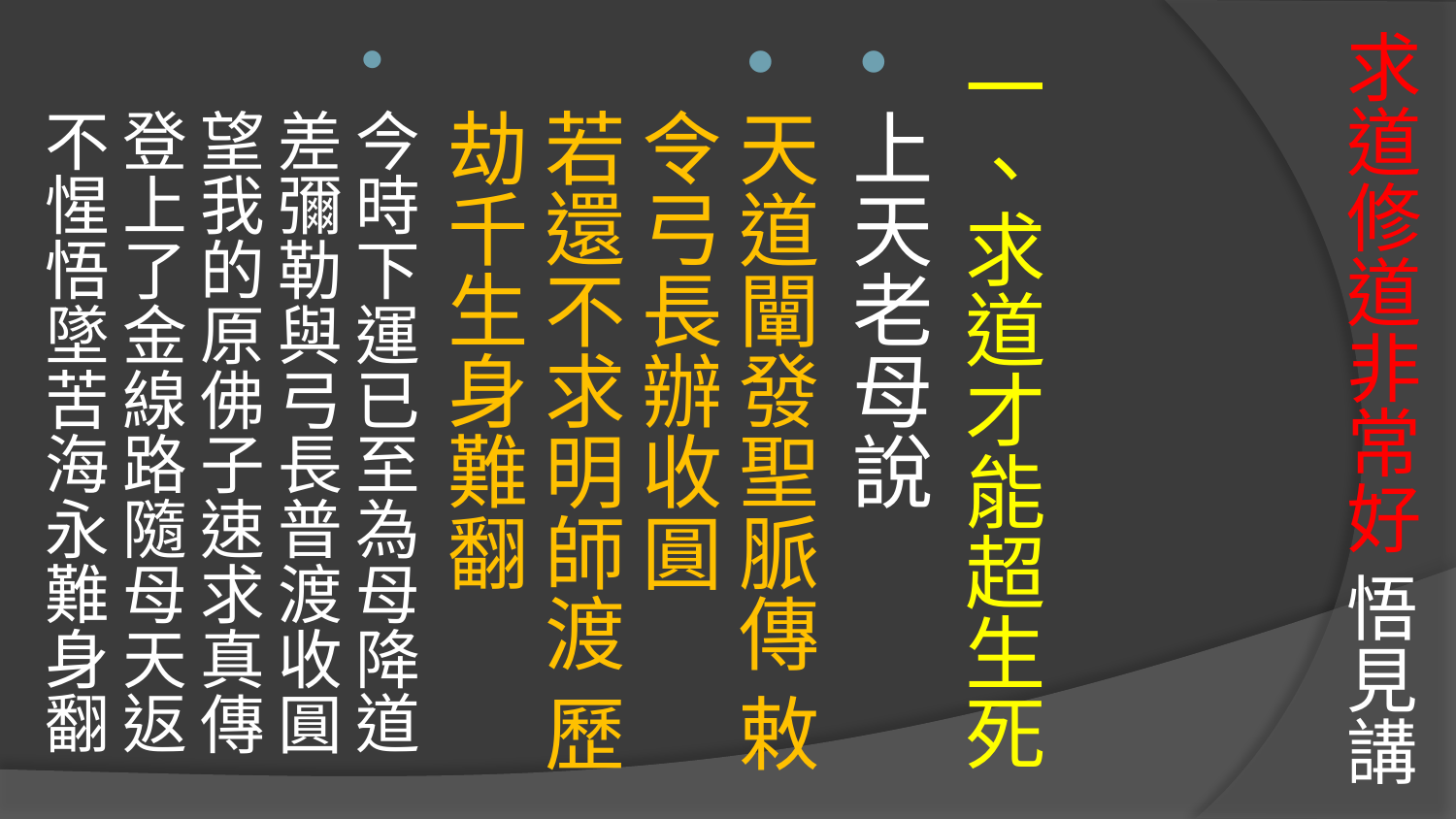

# 求道修道非常好 悟見講
一、求道才能超生死
上天老母說
天道闡發聖脈傳 敕令弓長辦收圓
若還不求明師渡 歷劫千生身難翻
今時下運已至為母降道 
差彌勒與弓長普渡收圓
望我的原佛子速求真傳
登上了金線路隨母天返 
不惺悟墜苦海永難身翻